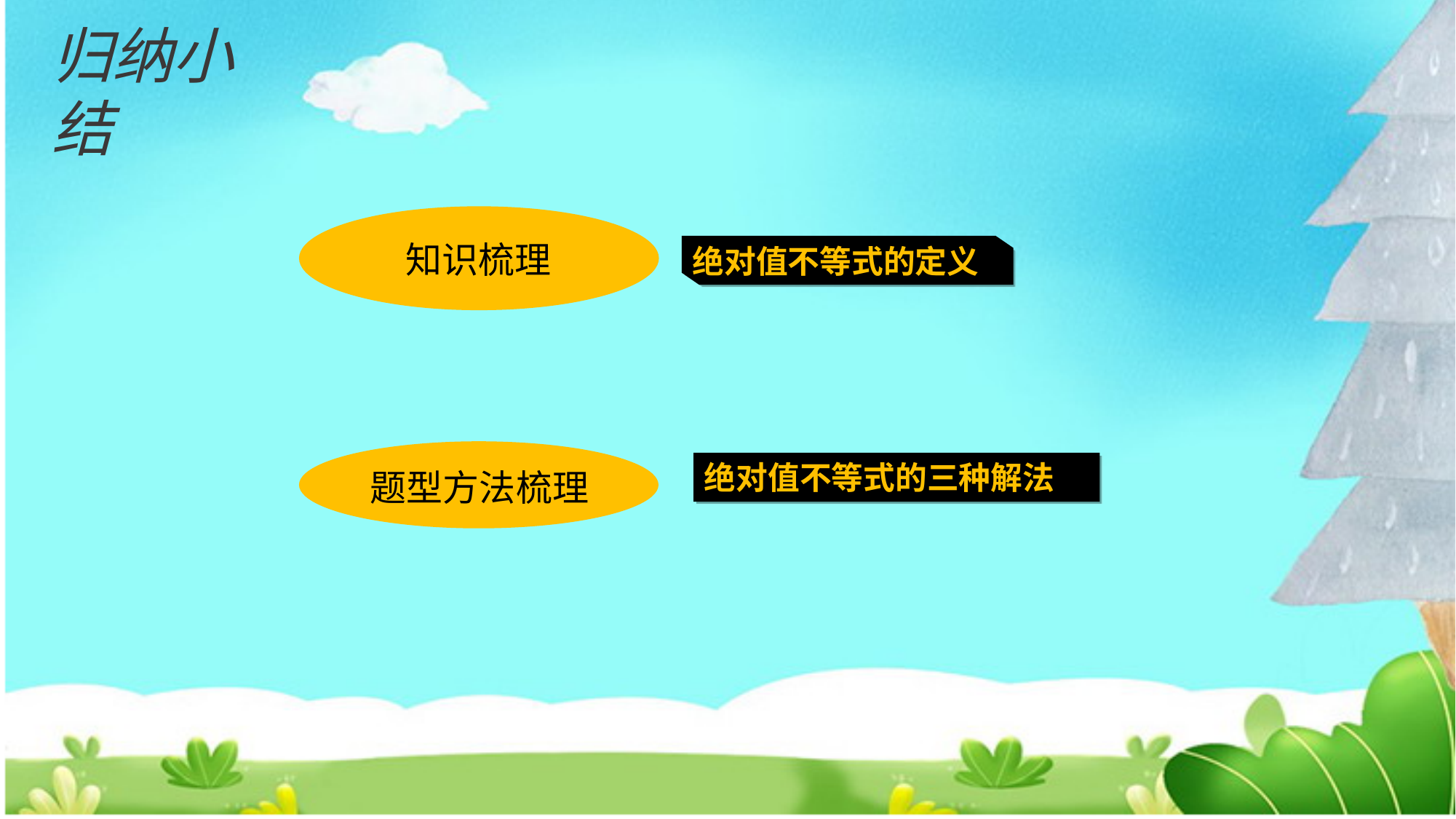

归纳小结

知识梳理
绝对值不等式的定义

题型方法梳理
绝对值不等式的三种解法